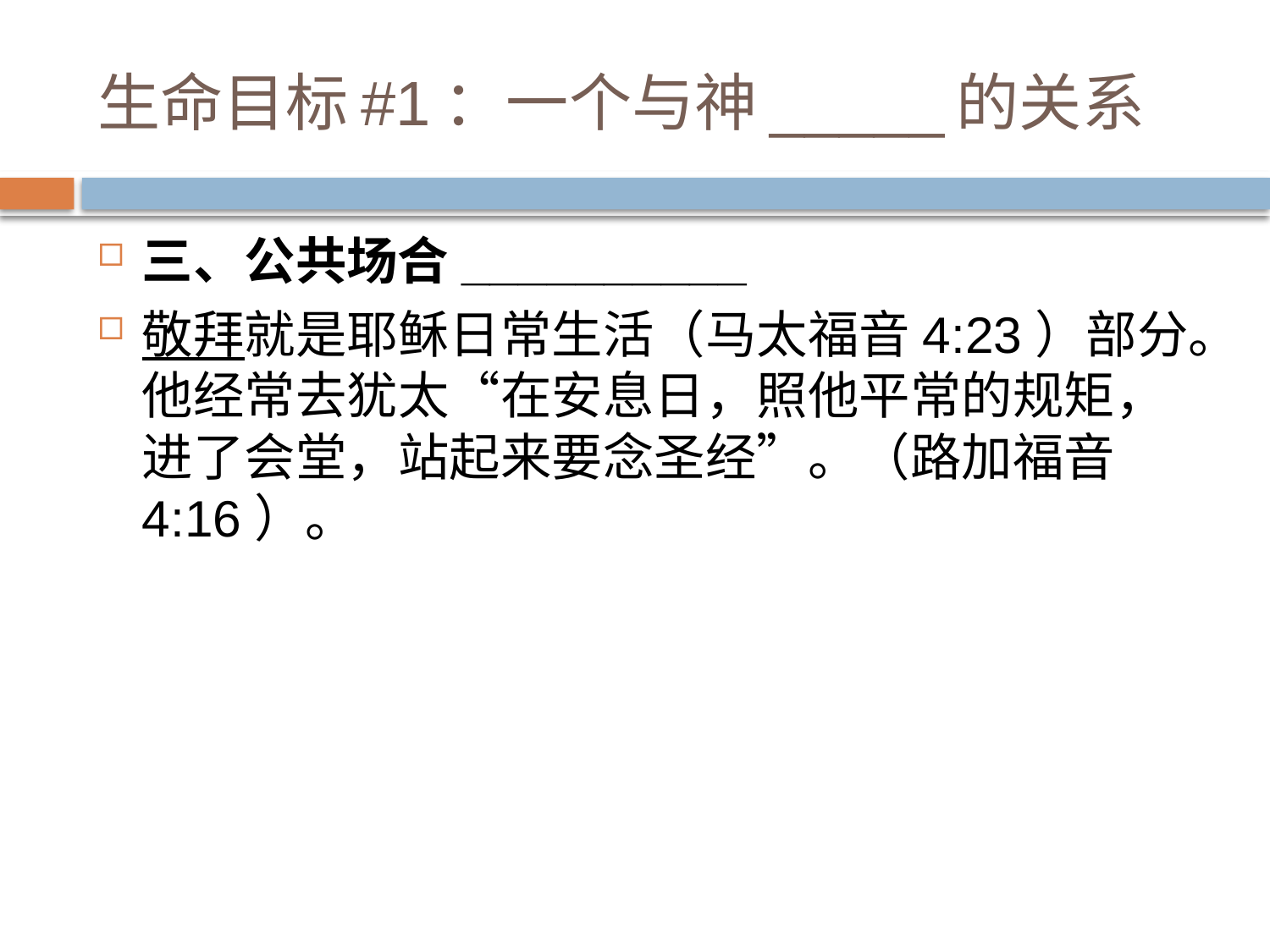

# 生命目标#1：一个与神_____的关系
三、公共场合__________
敬拜就是耶稣日常生活（马太福音4:23）部分。他经常去犹太“在安息日，照他平常的规矩，进了会堂，站起来要念圣经”。（路加福音4:16）。